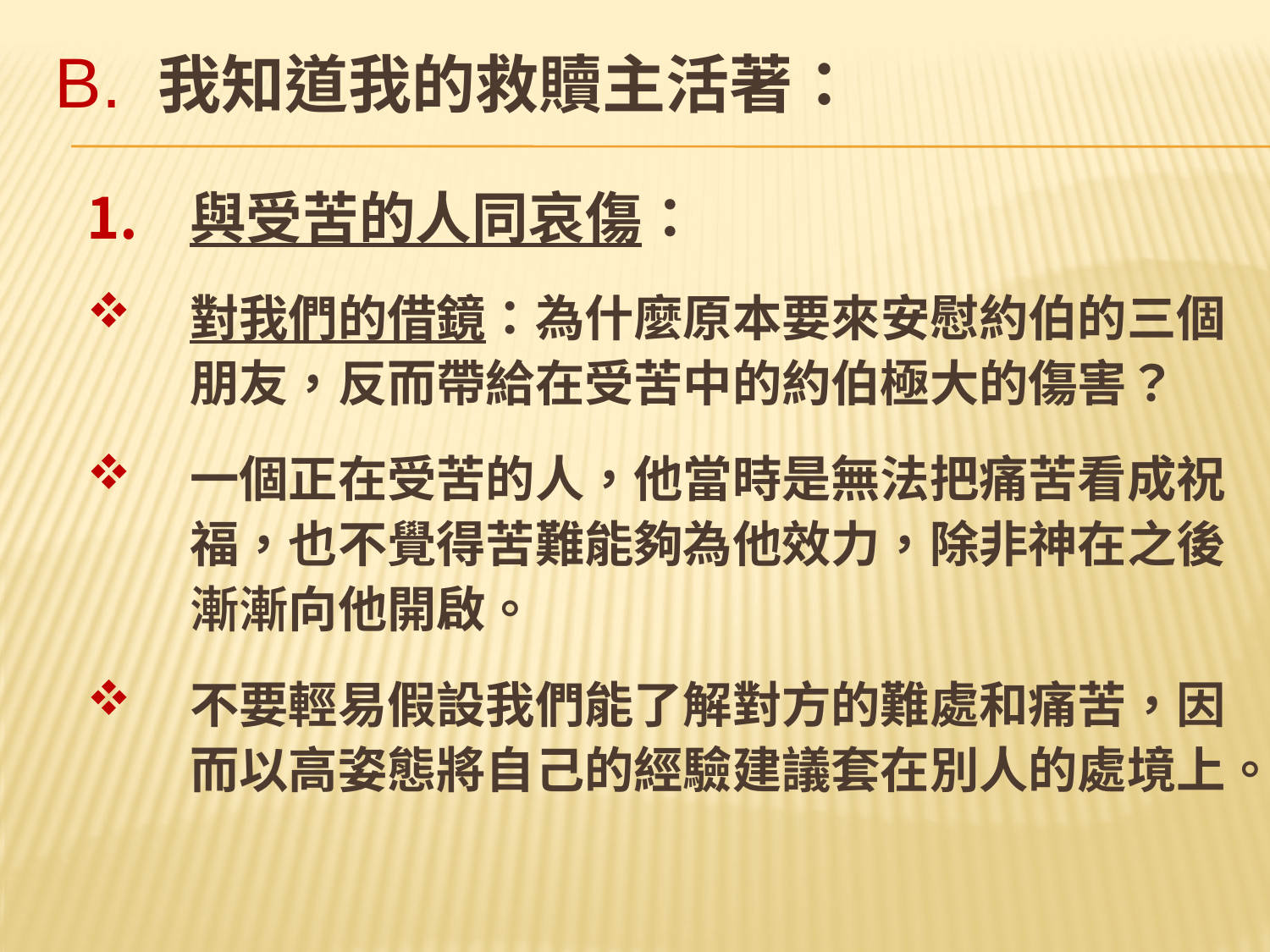

# B. 我知道我的救贖主活著：
與受苦的人同哀傷：
對我們的借鏡：為什麼原本要來安慰約伯的三個朋友，反而帶給在受苦中的約伯極大的傷害？
一個正在受苦的人，他當時是無法把痛苦看成祝福，也不覺得苦難能夠為他效力，除非神在之後漸漸向他開啟。
不要輕易假設我們能了解對方的難處和痛苦，因而以高姿態將自己的經驗建議套在別人的處境上。